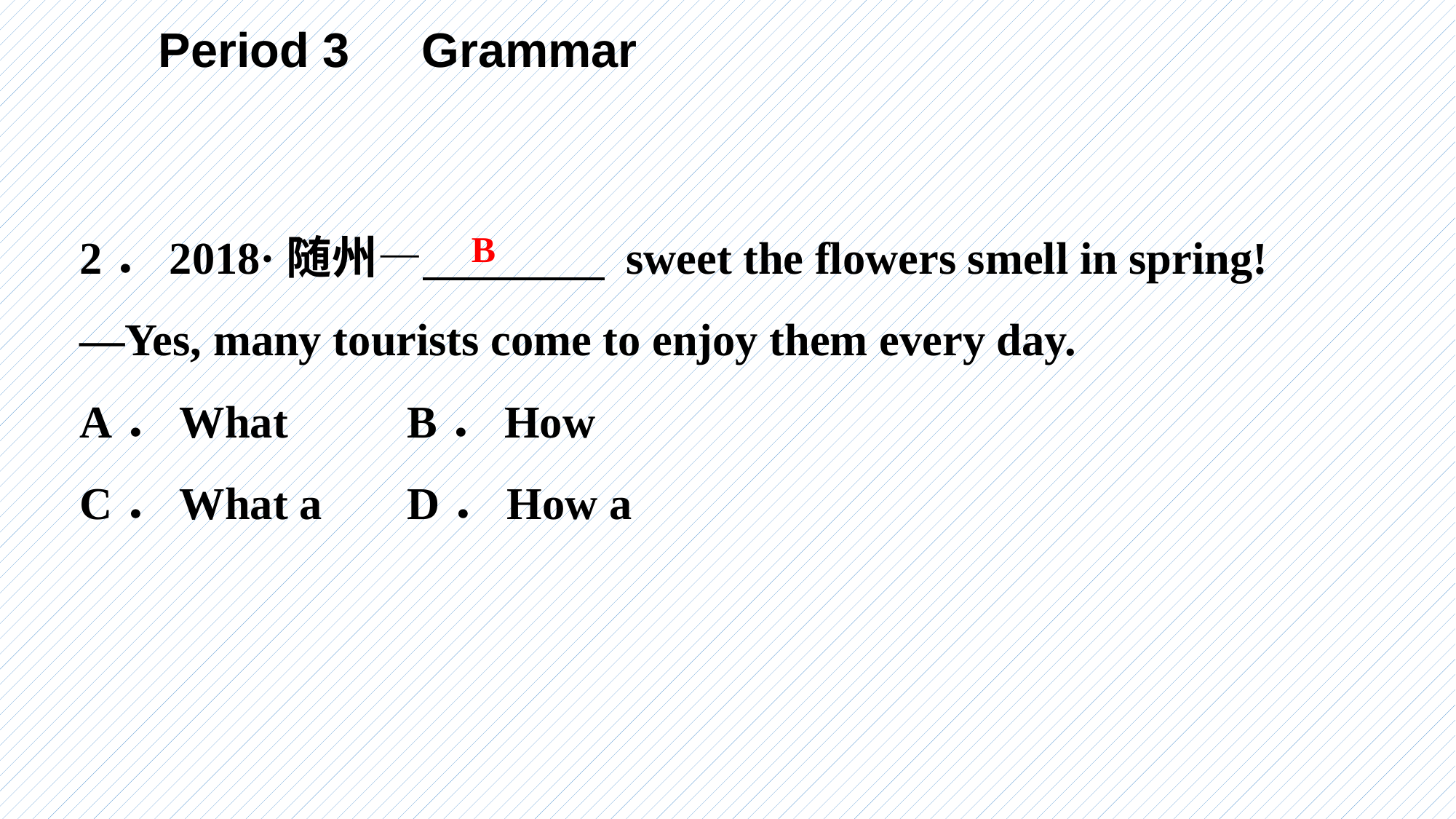

Period 3　Grammar
2．2018·随州—　　　　 sweet the flowers smell in spring!
—Yes, many tourists come to enjoy them every day.
A．What		B．How
C．What a	D．How a
B